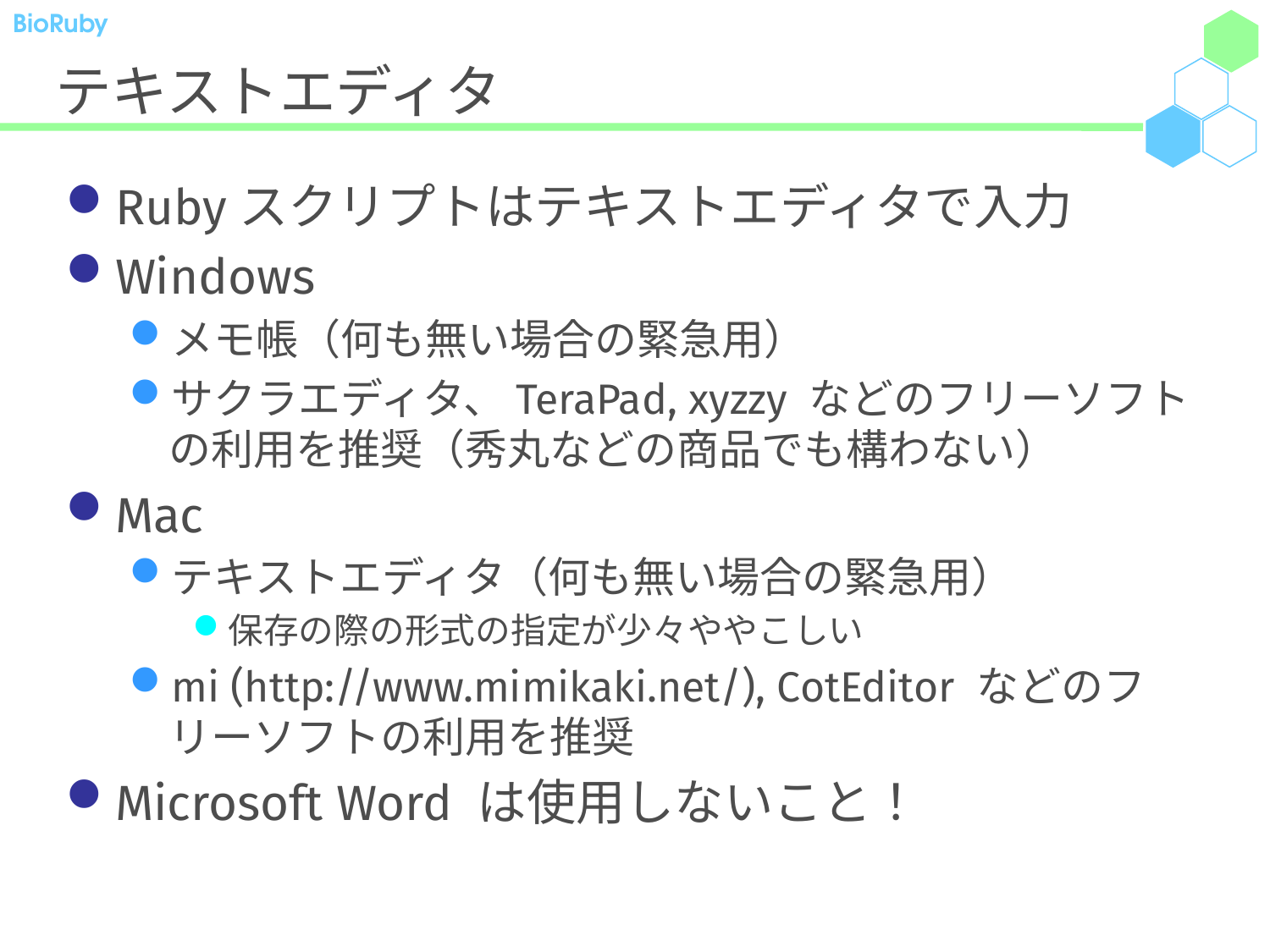

# テキストエディタ
Rubyスクリプトはテキストエディタで入力
Windows
メモ帳（何も無い場合の緊急用）
サクラエディタ、TeraPad, xyzzy などのフリーソフトの利用を推奨（秀丸などの商品でも構わない）
Mac
テキストエディタ（何も無い場合の緊急用）
保存の際の形式の指定が少々ややこしい
mi (http://www.mimikaki.net/), CotEditor などのフリーソフトの利用を推奨
Microsoft Word は使用しないこと！